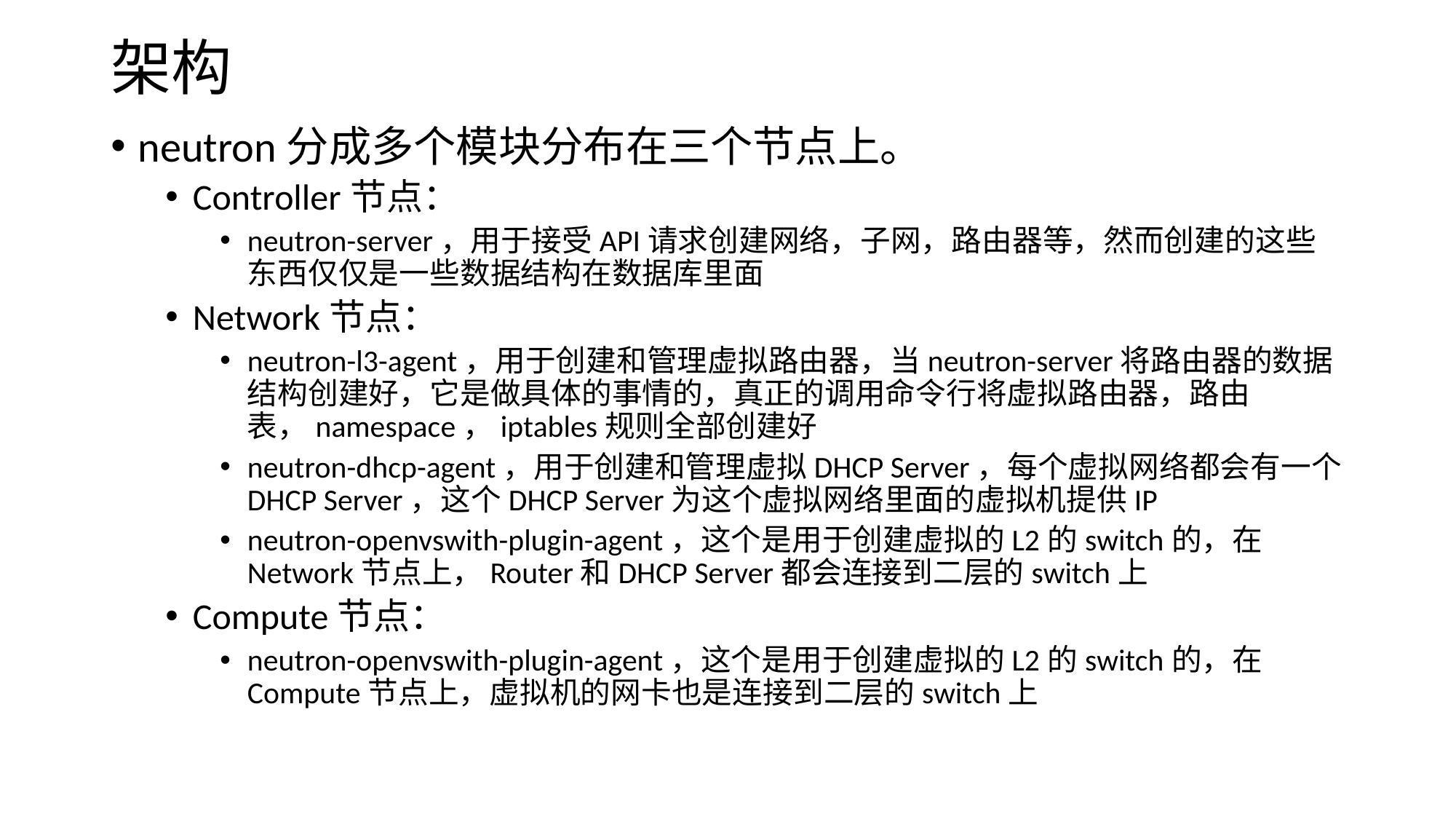

# 架构
neutron分成多个模块分布在三个节点上。
Controller节点：
neutron-server，用于接受API请求创建网络，子网，路由器等，然而创建的这些东西仅仅是一些数据结构在数据库里面
Network节点：
neutron-l3-agent，用于创建和管理虚拟路由器，当neutron-server将路由器的数据结构创建好，它是做具体的事情的，真正的调用命令行将虚拟路由器，路由表，namespace，iptables规则全部创建好
neutron-dhcp-agent，用于创建和管理虚拟DHCP Server，每个虚拟网络都会有一个DHCP Server，这个DHCP Server为这个虚拟网络里面的虚拟机提供IP
neutron-openvswith-plugin-agent，这个是用于创建虚拟的L2的switch的，在Network节点上，Router和DHCP Server都会连接到二层的switch上
Compute节点：
neutron-openvswith-plugin-agent，这个是用于创建虚拟的L2的switch的，在Compute节点上，虚拟机的网卡也是连接到二层的switch上